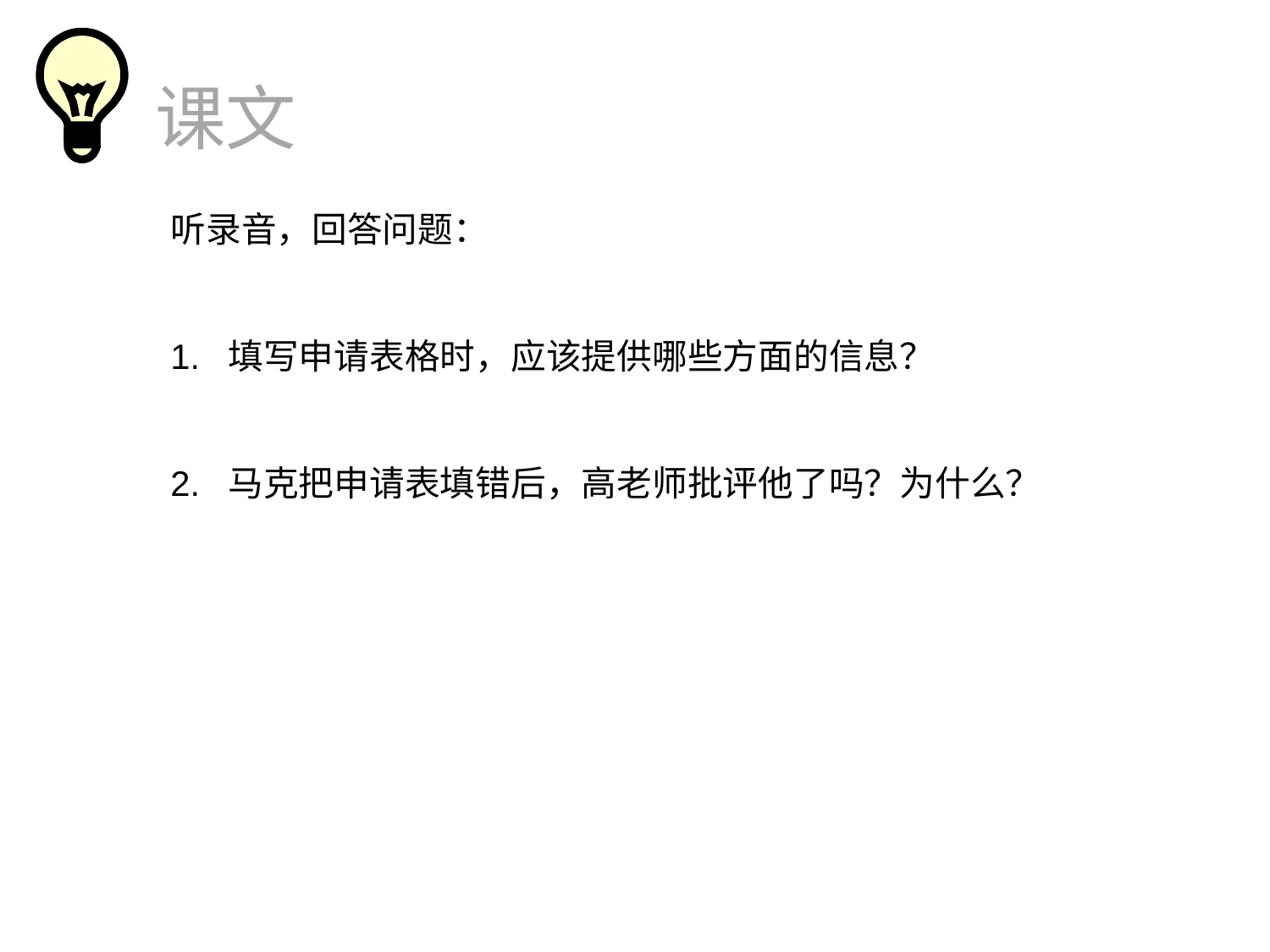

课文
听录音，回答问题：

1.  填写申请表格时，应该提供哪些方面的信息？

2.  马克把申请表填错后，高老师批评他了吗？为什么？